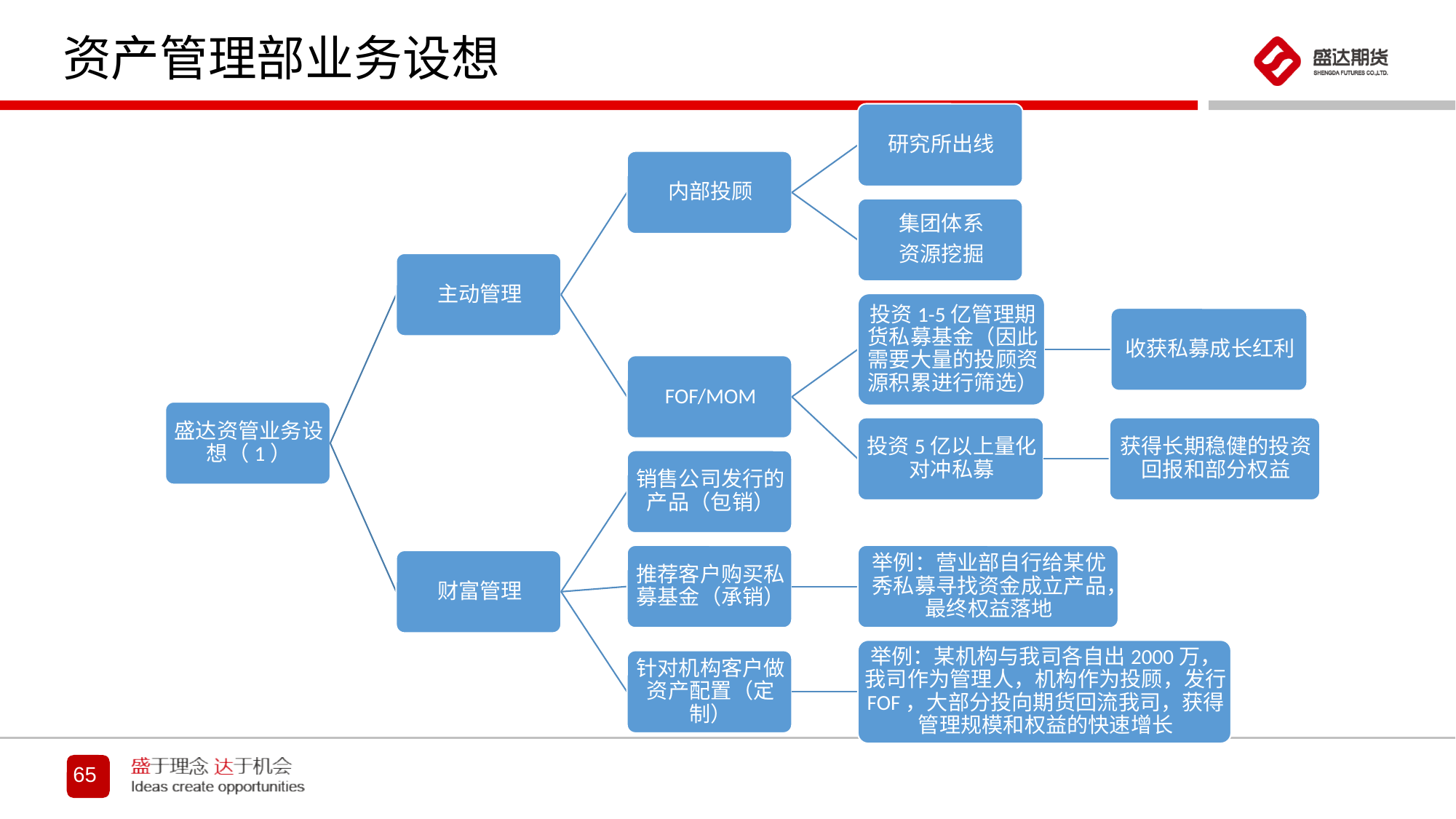

# 资产管理部业务设想
盛达资管业务设想（1）

主动管理

内部投顾

研究所出线

集团体系
资源挖掘

FOF/MOM

投资1-5亿管理期货私募基金（因此需要大量的投顾资源积累进行筛选）

收获私募成长红利

投资5亿以上量化对冲私募

获得长期稳健的投资回报和部分权益

财富管理

销售公司发行的产品（包销）

推荐客户购买私募基金（承销）

举例：营业部自行给某优秀私募寻找资金成立产品，最终权益落地

针对机构客户做资产配置（定制）

举例：某机构与我司各自出2000万，我司作为管理人，机构作为投顾，发行FOF，大部分投向期货回流我司，获得管理规模和权益的快速增长